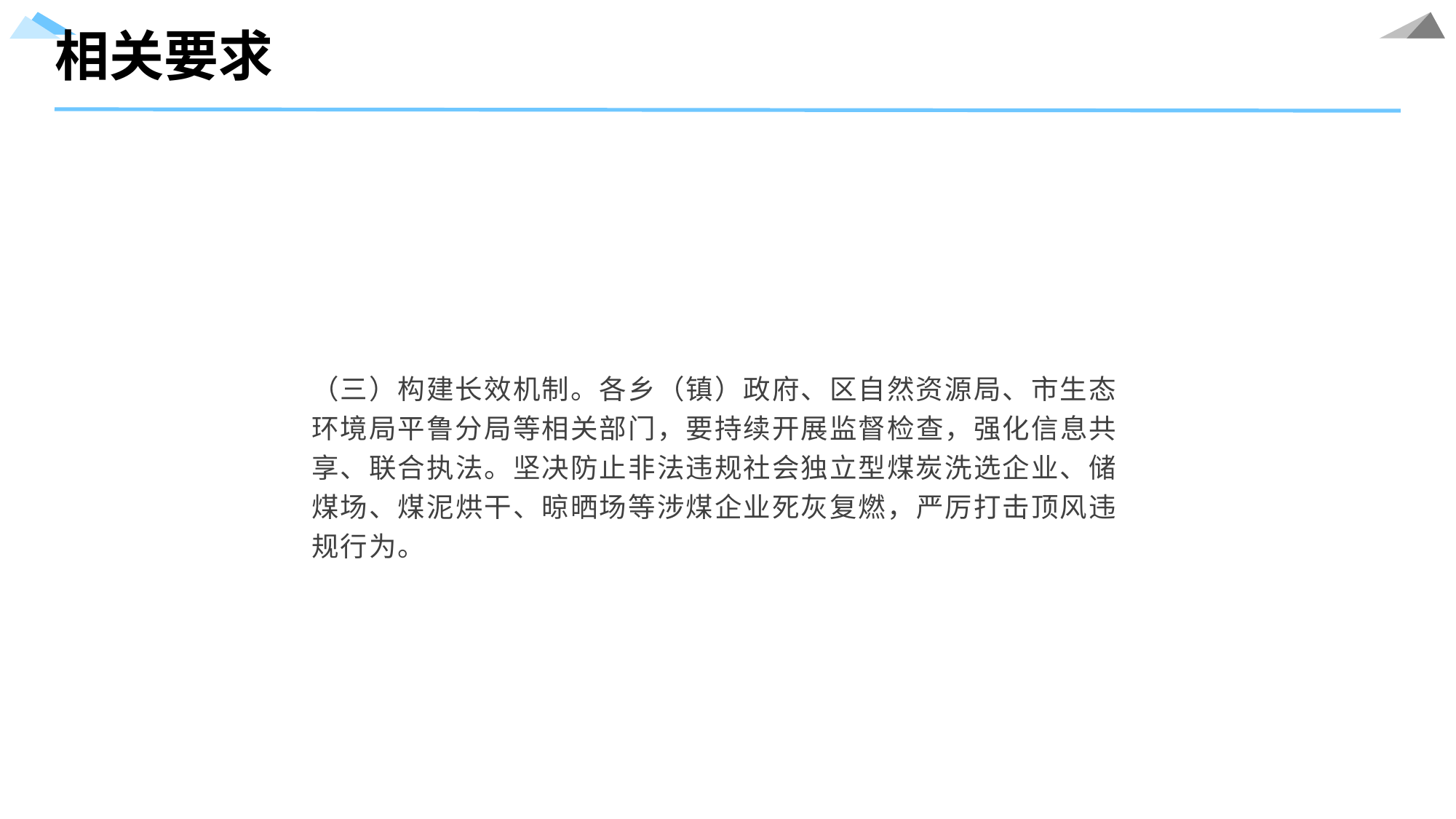

相关要求
（三）构建长效机制。各乡（镇）政府、区自然资源局、市生态环境局平鲁分局等相关部门，要持续开展监督检查，强化信息共享、联合执法。坚决防止非法违规社会独立型煤炭洗选企业、储煤场、煤泥烘干、晾晒场等涉煤企业死灰复燃，严厉打击顶风违规行为。